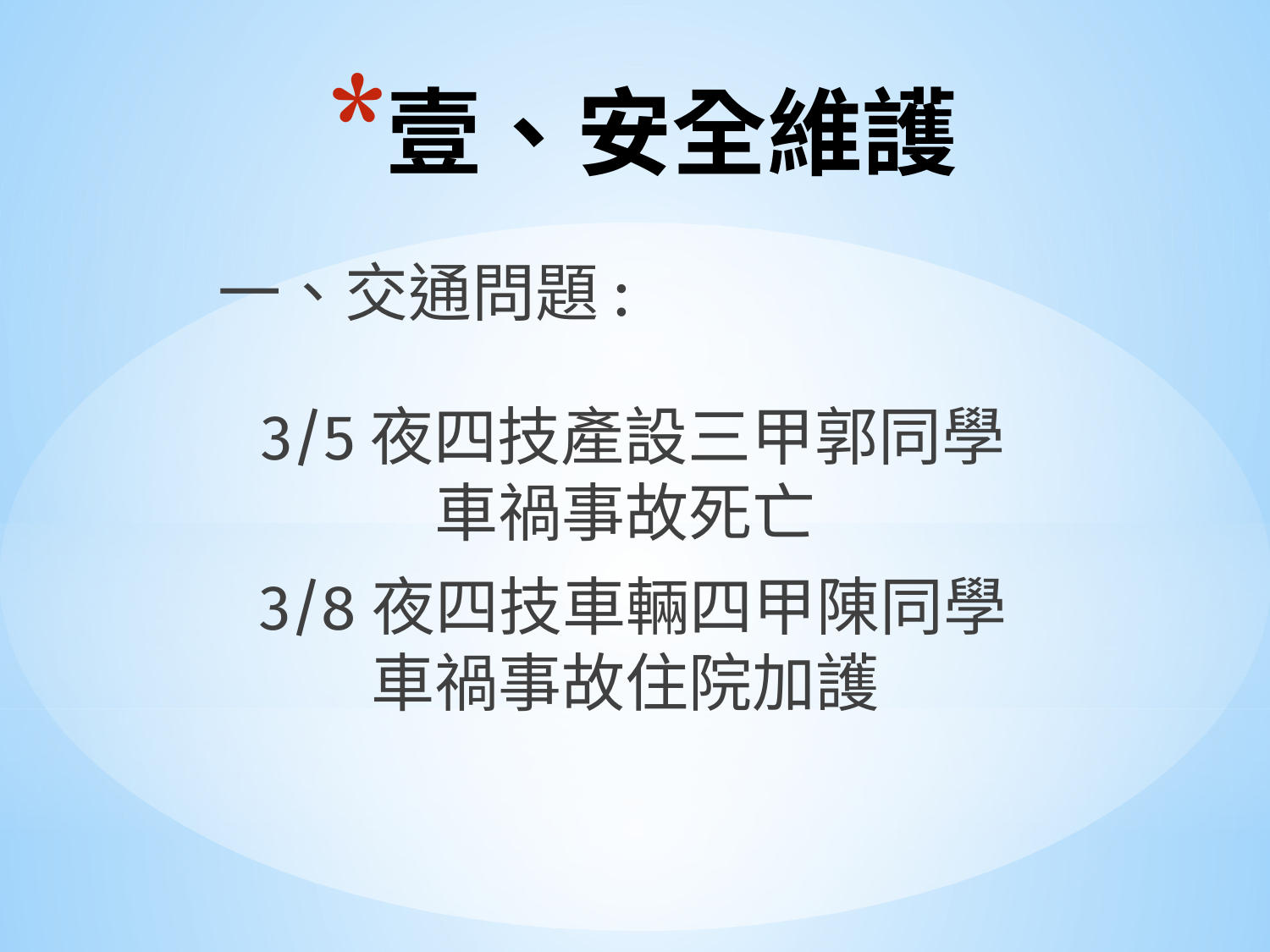

# 壹、安全維護
一、交通問題:

 3/5夜四技產設三甲郭同學車禍事故死亡
 3/8夜四技車輛四甲陳同學車禍事故住院加護